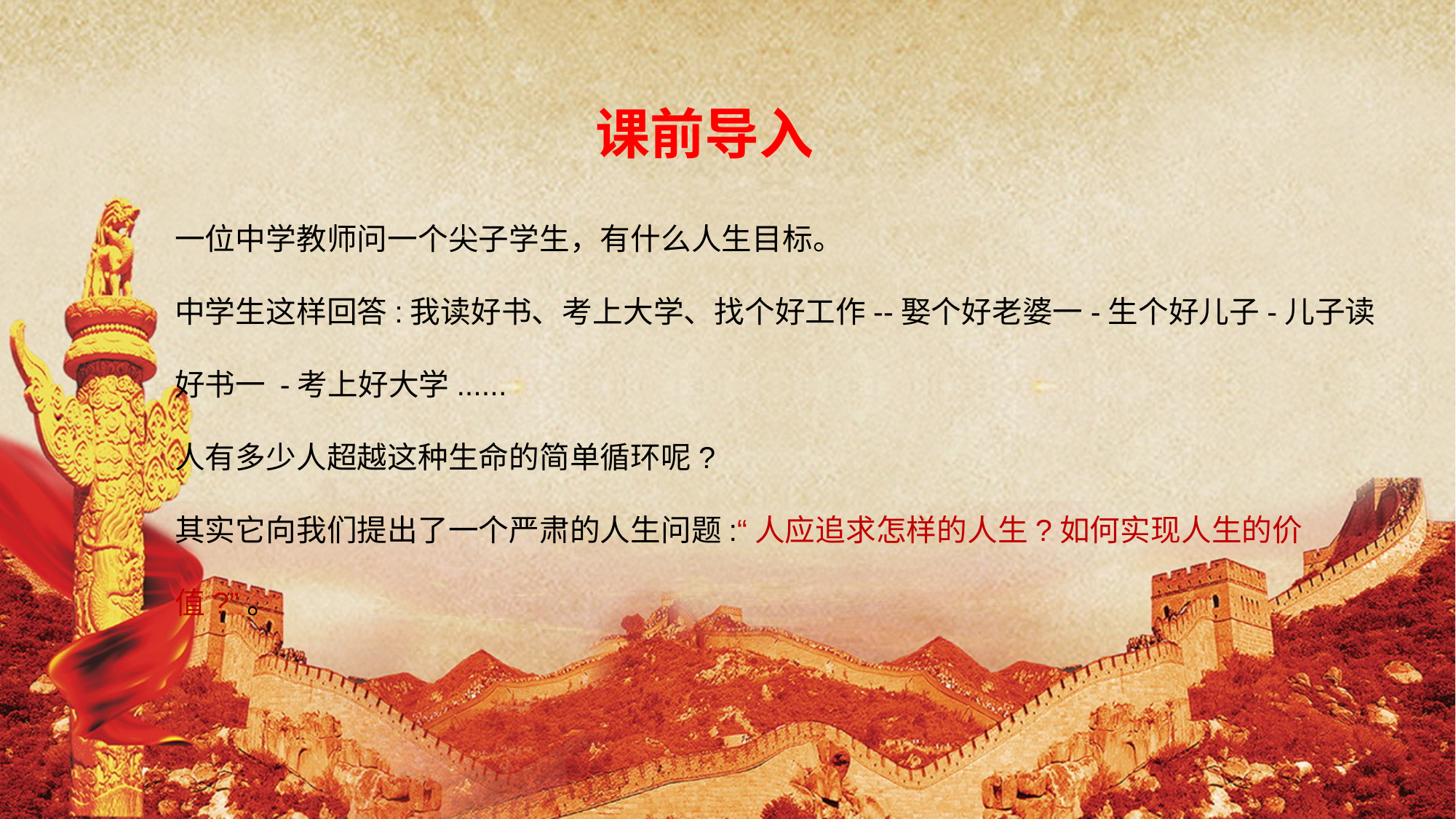

课前导入
一位中学教师问一个尖子学生，有什么人生目标。
中学生这样回答:我读好书、考上大学、找个好工作--娶个好老婆一-生个好儿子-儿子读好书一 -考上好大学......
人有多少人超越这种生命的简单循环呢?
其实它向我们提出了一个严肃的人生问题:“人应追求怎样的人生?如何实现人生的价值?”。